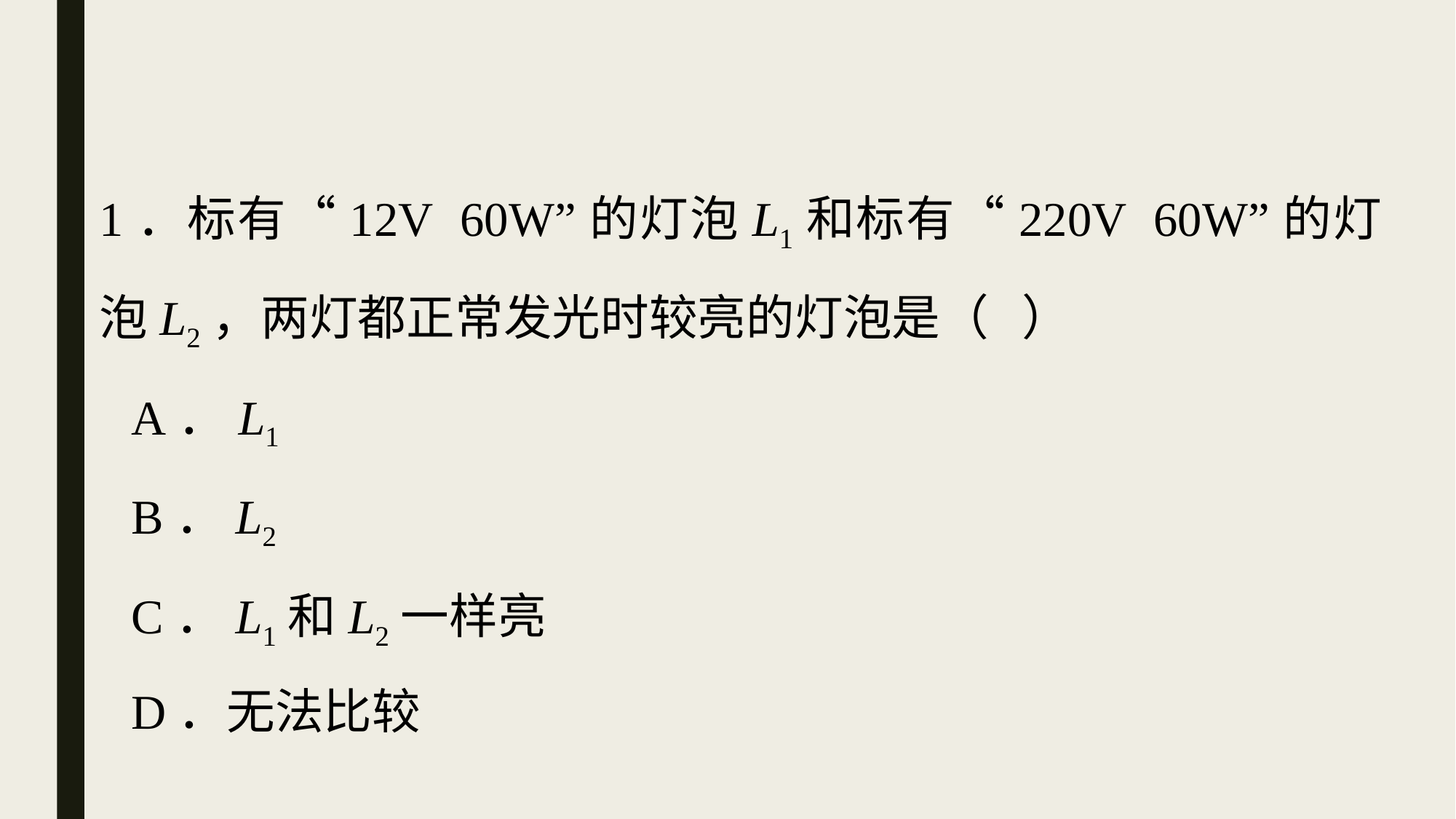

1．标有“12V  60W”的灯泡L1和标有“220V  60W”的灯泡L2，两灯都正常发光时较亮的灯泡是（   ）
A．L1
B．L2
C．L1和L2一样亮
D．无法比较